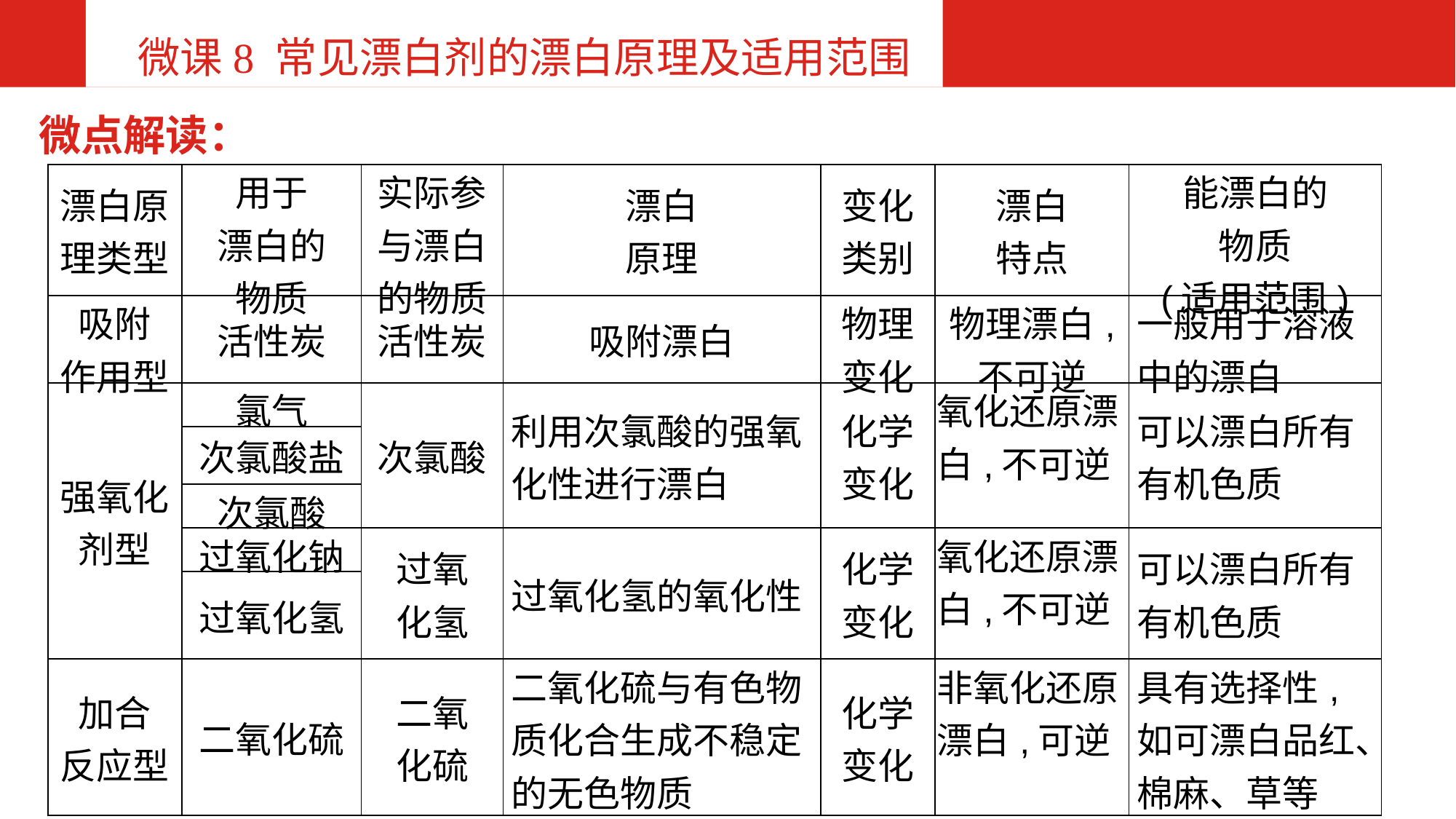

微课8 常见漂白剂的漂白原理及适用范围

微点解读：
| 漂白原理类型 | 用于 漂白的 物质 | 实际参 与漂白 的物质 | 漂白 原理 | 变化 类别 | 漂白 特点 | 能漂白的 物质 (适用范围) |
| --- | --- | --- | --- | --- | --- | --- |
| 吸附 作用型 | 活性炭 | 活性炭 | 吸附漂白 | 物理 变化 | 物理漂白, 不可逆 | 一般用于溶液中的漂白 |
| 强氧化 剂型 | 氯气 | 次氯酸 | 利用次氯酸的强氧化性进行漂白 | 化学 变化 | 氧化还原漂白,不可逆 | 可以漂白所有有机色质 |
|  | 次氯酸盐 |  |  |  |  |  |
|  | 次氯酸 |  |  |  |  |  |
|  | 过氧化钠 | 过氧 化氢 | 过氧化氢的氧化性 | 化学 变化 | 氧化还原漂白,不可逆 | 可以漂白所有有机色质 |
|  | 过氧化氢 |  |  |  |  |  |
| 加合 反应型 | 二氧化硫 | 二氧 化硫 | 二氧化硫与有色物质化合生成不稳定的无色物质 | 化学 变化 | 非氧化还原漂白,可逆 | 具有选择性,如可漂白品红、棉麻、草等 |